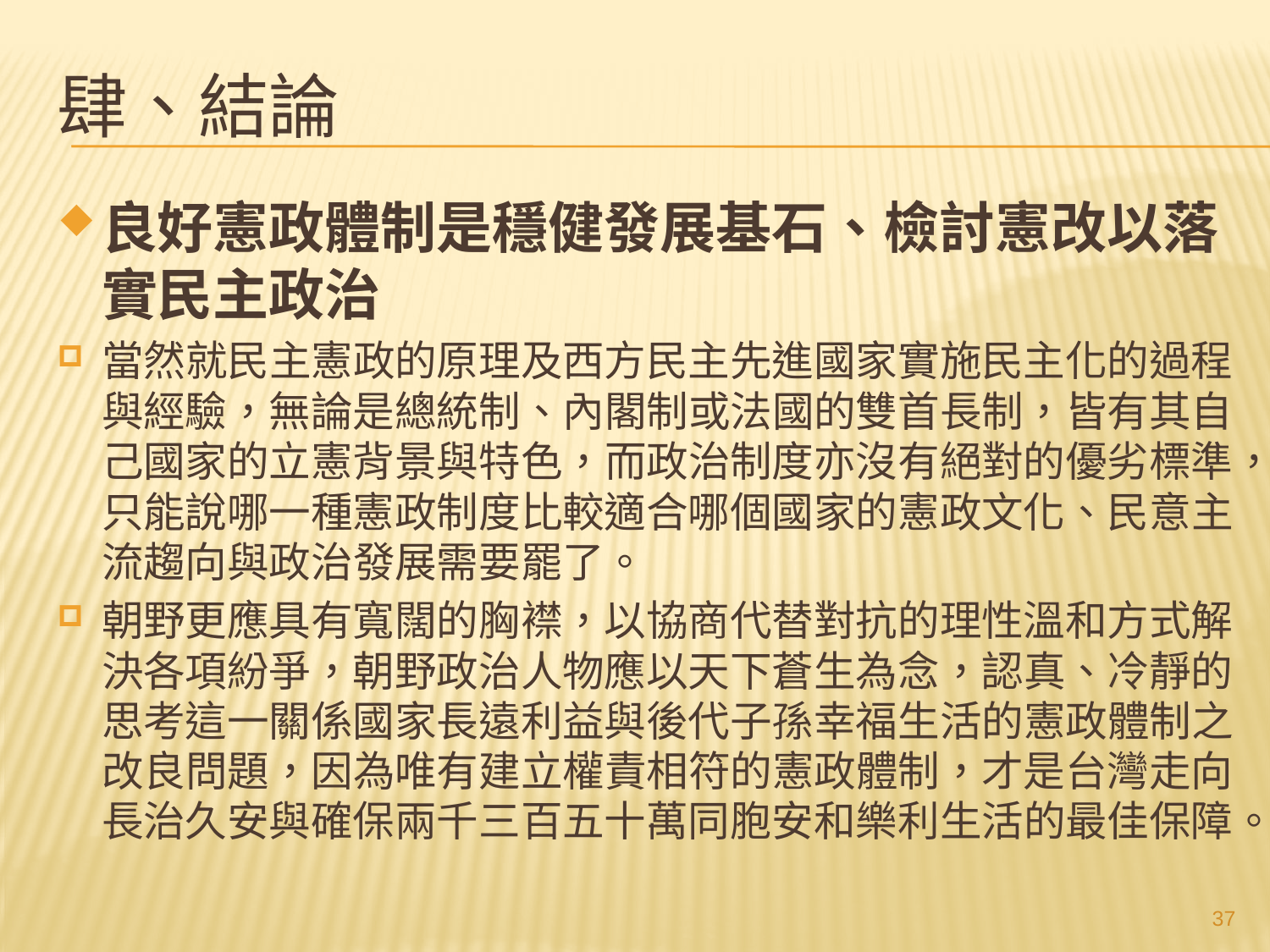

# 肆、結論
良好憲政體制是穩健發展基石、檢討憲改以落實民主政治
當然就民主憲政的原理及西方民主先進國家實施民主化的過程與經驗，無論是總統制、內閣制或法國的雙首長制，皆有其自己國家的立憲背景與特色，而政治制度亦沒有絕對的優劣標準，只能說哪一種憲政制度比較適合哪個國家的憲政文化、民意主流趨向與政治發展需要罷了。
朝野更應具有寬闊的胸襟，以協商代替對抗的理性溫和方式解決各項紛爭，朝野政治人物應以天下蒼生為念，認真、冷靜的思考這一關係國家長遠利益與後代子孫幸福生活的憲政體制之改良問題，因為唯有建立權責相符的憲政體制，才是台灣走向長治久安與確保兩千三百五十萬同胞安和樂利生活的最佳保障。

37